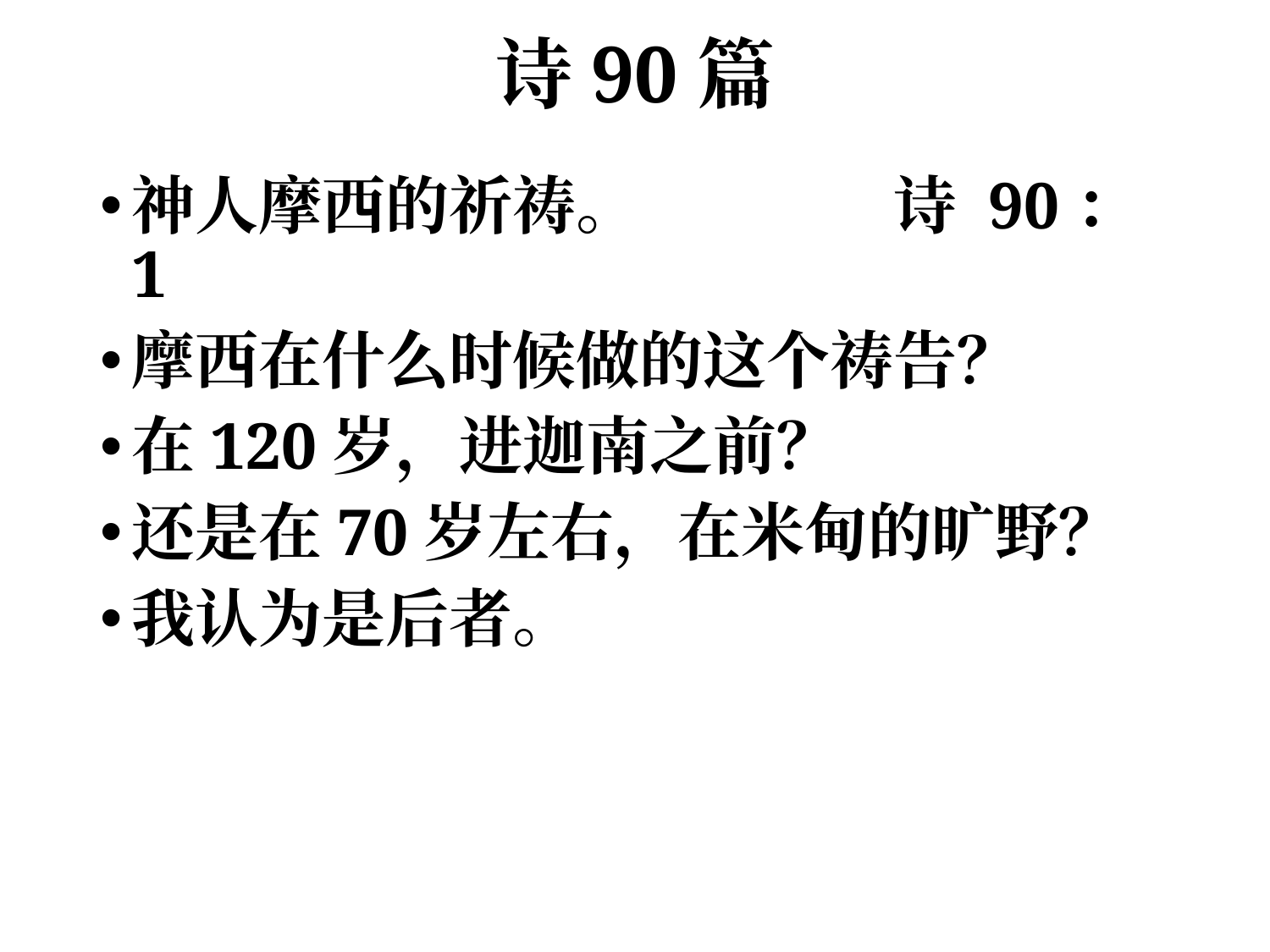

# 诗90篇
神人摩西的祈祷。		诗 90：1
摩西在什么时候做的这个祷告？
在120岁，进迦南之前？
还是在70岁左右，在米甸的旷野？
我认为是后者。